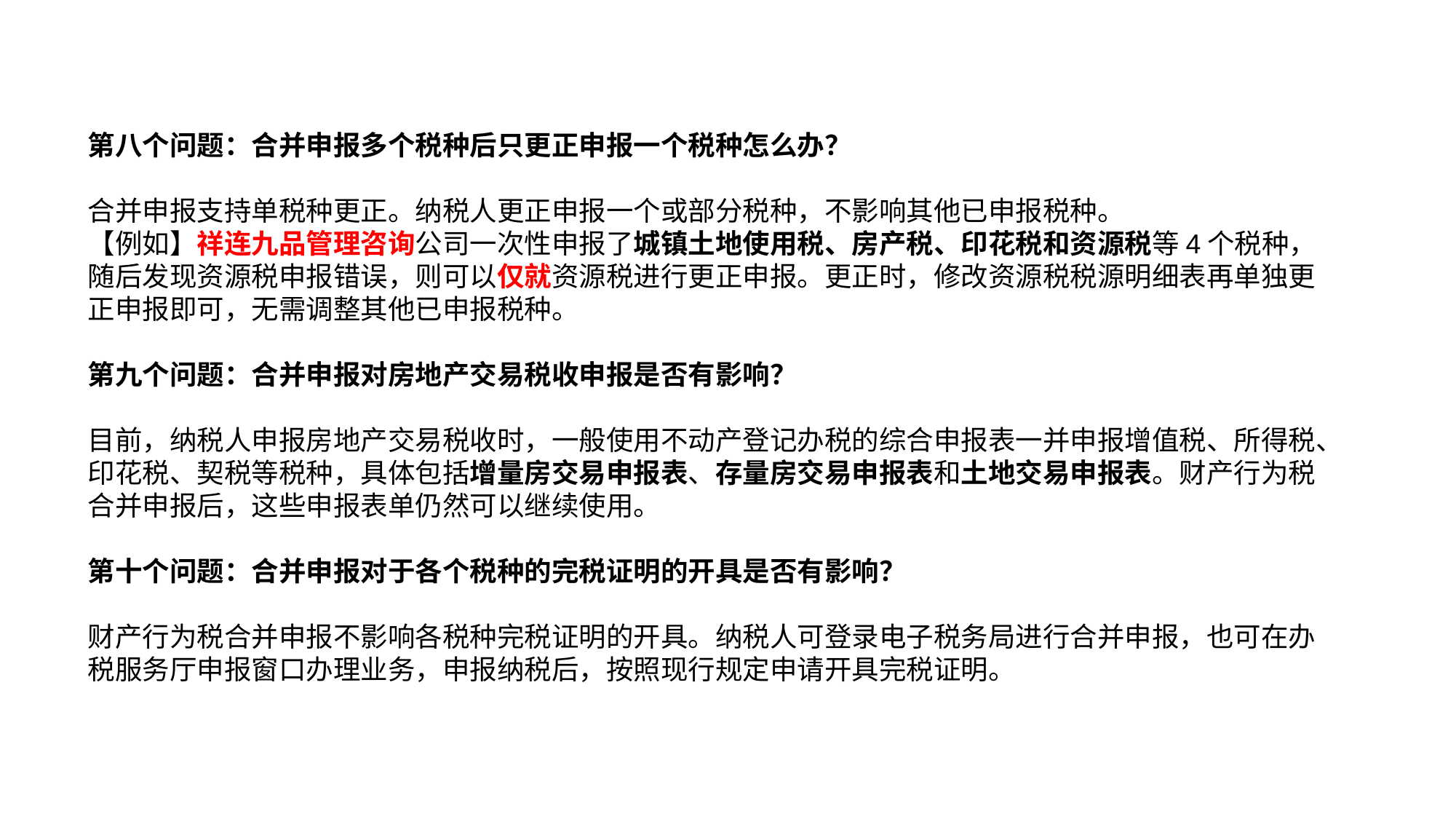

第八个问题：合并申报多个税种后只更正申报一个税种怎么办？

合并申报支持单税种更正。纳税人更正申报一个或部分税种，不影响其他已申报税种。
【例如】祥连九品管理咨询公司一次性申报了城镇土地使用税、房产税、印花税和资源税等4个税种，随后发现资源税申报错误，则可以仅就资源税进行更正申报。更正时，修改资源税税源明细表再单独更正申报即可，无需调整其他已申报税种。

第九个问题：合并申报对房地产交易税收申报是否有影响？

目前，纳税人申报房地产交易税收时，一般使用不动产登记办税的综合申报表一并申报增值税、所得税、印花税、契税等税种，具体包括增量房交易申报表、存量房交易申报表和土地交易申报表。财产行为税合并申报后，这些申报表单仍然可以继续使用。

第十个问题：合并申报对于各个税种的完税证明的开具是否有影响？

财产行为税合并申报不影响各税种完税证明的开具。纳税人可登录电子税务局进行合并申报，也可在办税服务厅申报窗口办理业务，申报纳税后，按照现行规定申请开具完税证明。